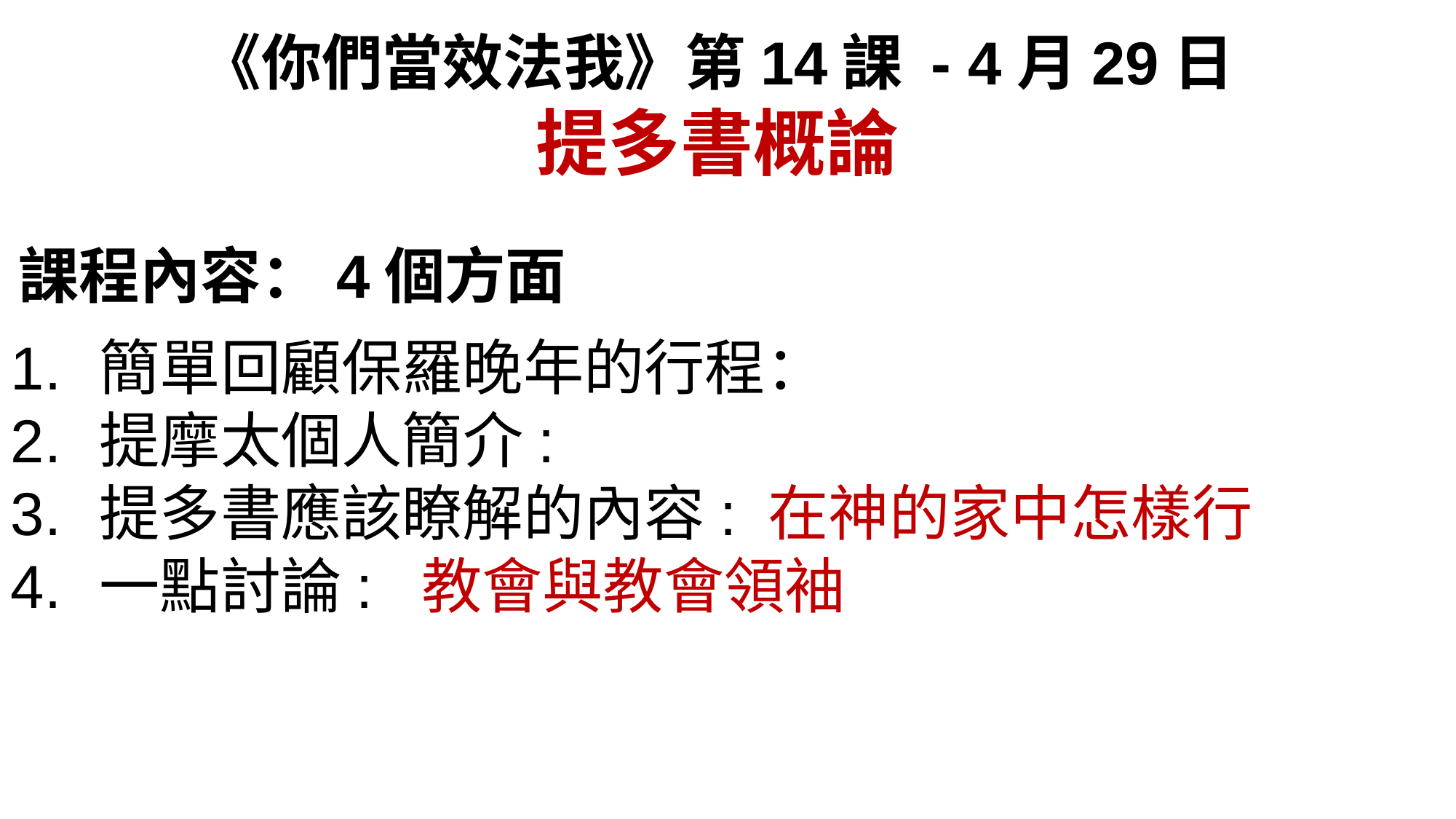

《你們當效法我》第14課 - 4月29日
提多書概論
課程內容：4個方面
簡單回顧保羅晚年的行程：
提摩太個人簡介:
提多書應該瞭解的內容: 在神的家中怎樣行
一點討論:  教會與教會領袖